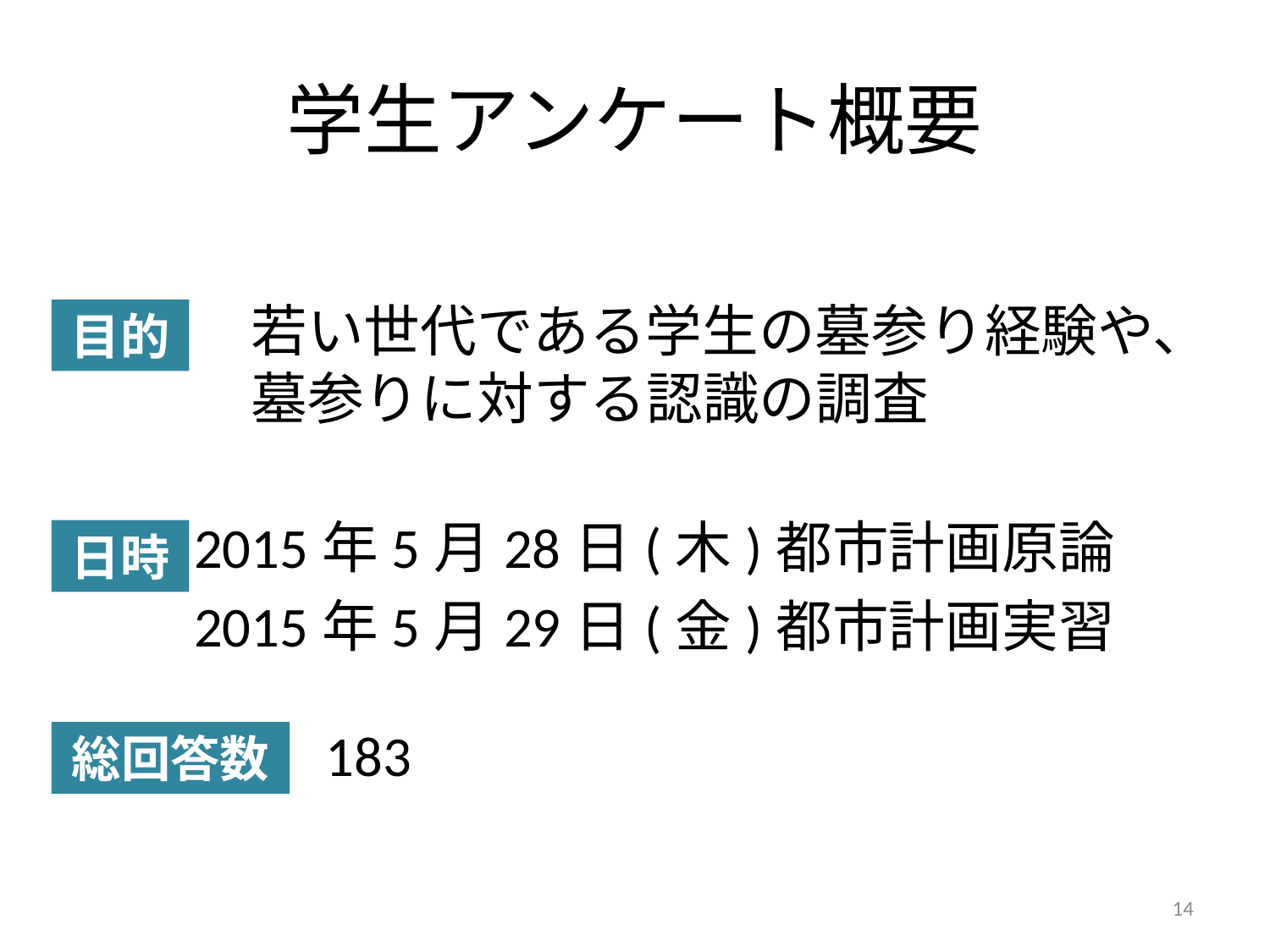

# 学生アンケート概要
若い世代である学生の墓参り経験や、
墓参りに対する認識の調査

目的
2015年5月28日(木)都市計画原論
2015年5月29日(金)都市計画実習
日時
183
総回答数
14